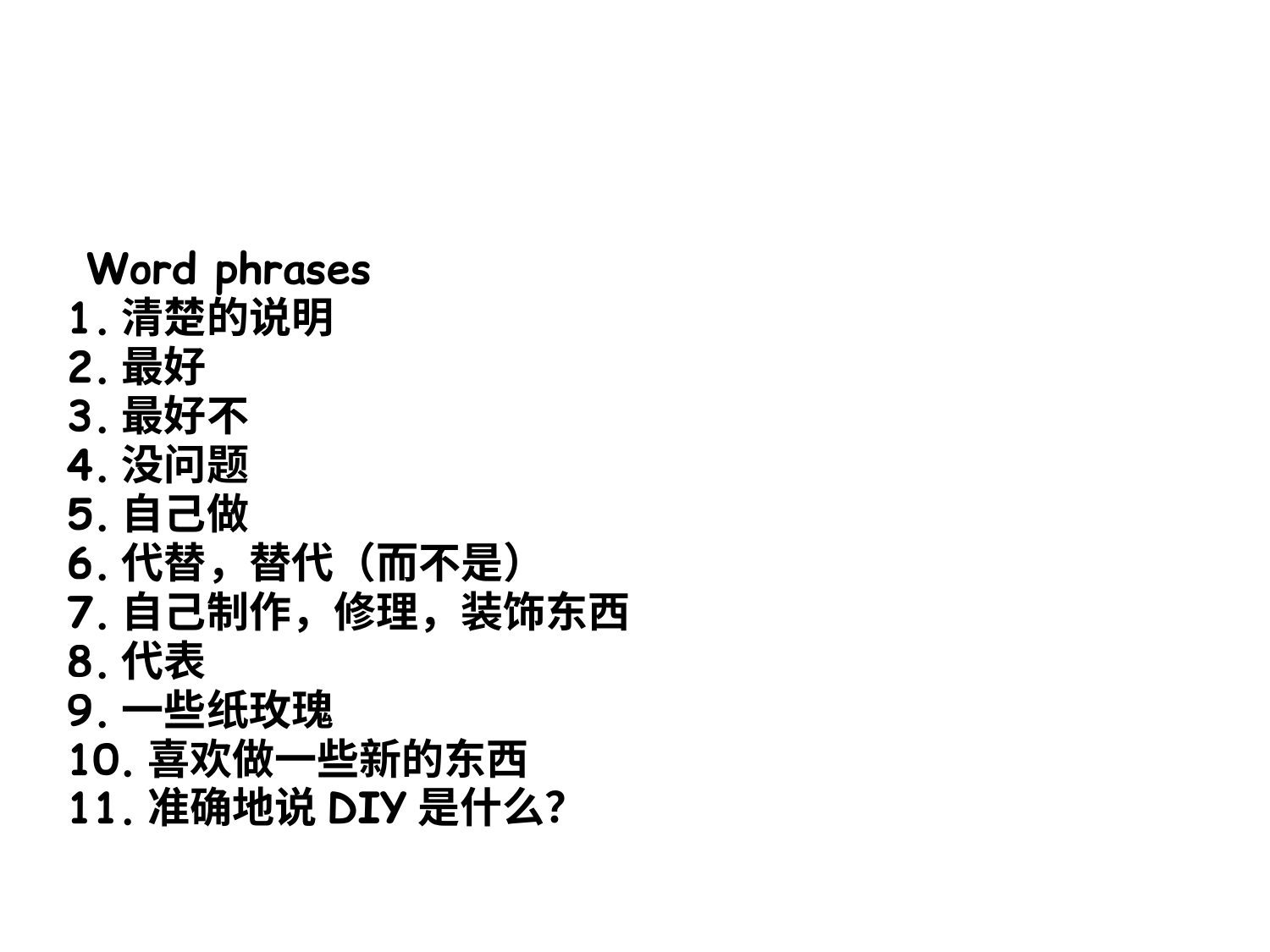

#

 Word phrases
1.清楚的说明
2.最好
3.最好不
4.没问题
5.自己做
6.代替，替代（而不是）
7.自己制作，修理，装饰东西
8.代表
9.一些纸玫瑰
10.喜欢做一些新的东西
11.准确地说DIY是什么？